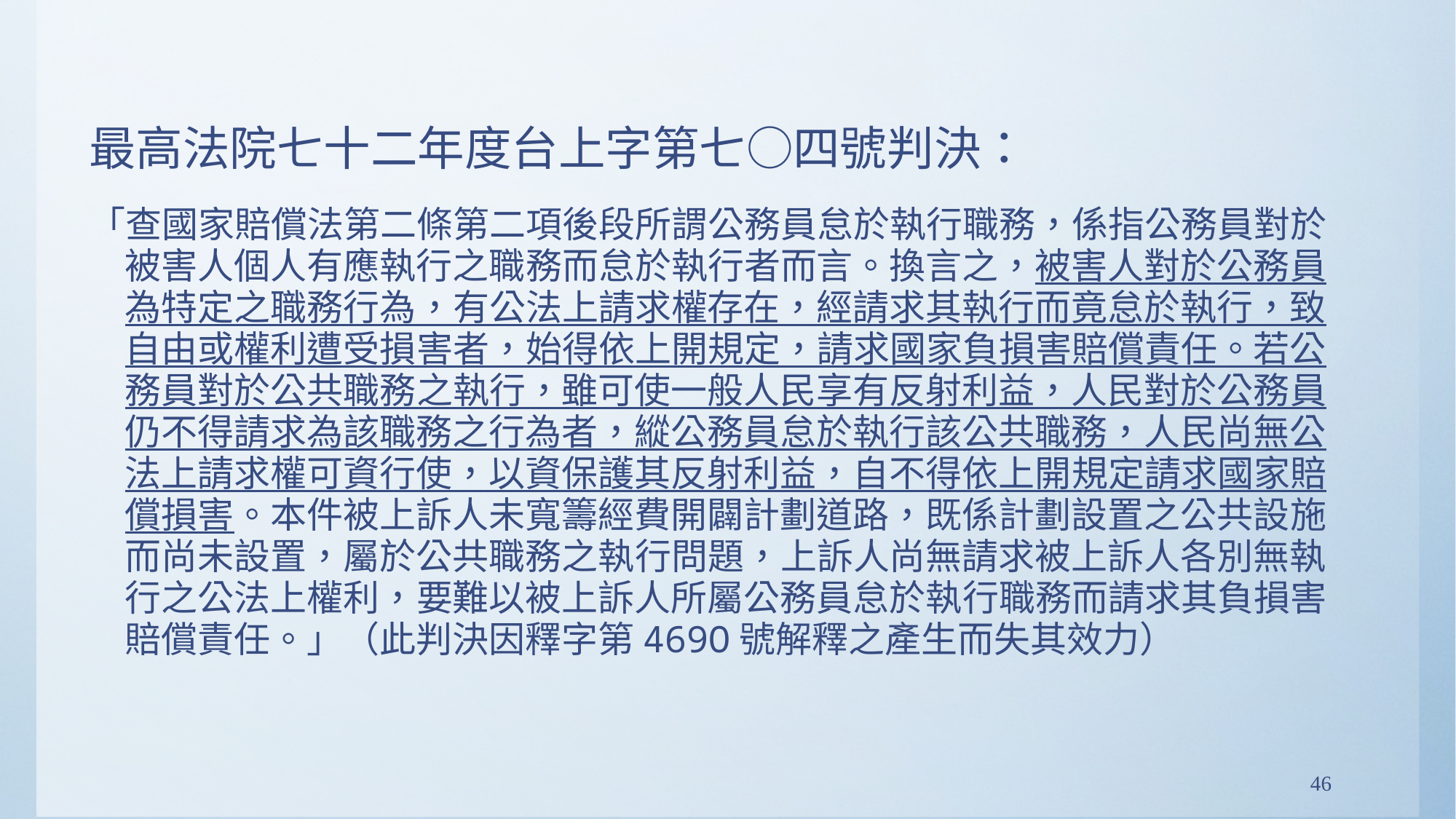

最高法院七十二年度台上字第七○四號判決：
「查國家賠償法第二條第二項後段所謂公務員怠於執行職務，係指公務員對於被害人個人有應執行之職務而怠於執行者而言。換言之，被害人對於公務員為特定之職務行為，有公法上請求權存在，經請求其執行而竟怠於執行，致自由或權利遭受損害者，始得依上開規定，請求國家負損害賠償責任。若公務員對於公共職務之執行，雖可使一般人民享有反射利益，人民對於公務員仍不得請求為該職務之行為者，縱公務員怠於執行該公共職務，人民尚無公法上請求權可資行使，以資保護其反射利益，自不得依上開規定請求國家賠償損害。本件被上訴人未寬籌經費開闢計劃道路，既係計劃設置之公共設施而尚未設置，屬於公共職務之執行問題，上訴人尚無請求被上訴人各別無執行之公法上權利，要難以被上訴人所屬公務員怠於執行職務而請求其負損害賠償責任。」（此判決因釋字第469O號解釋之產生而失其效力）

46